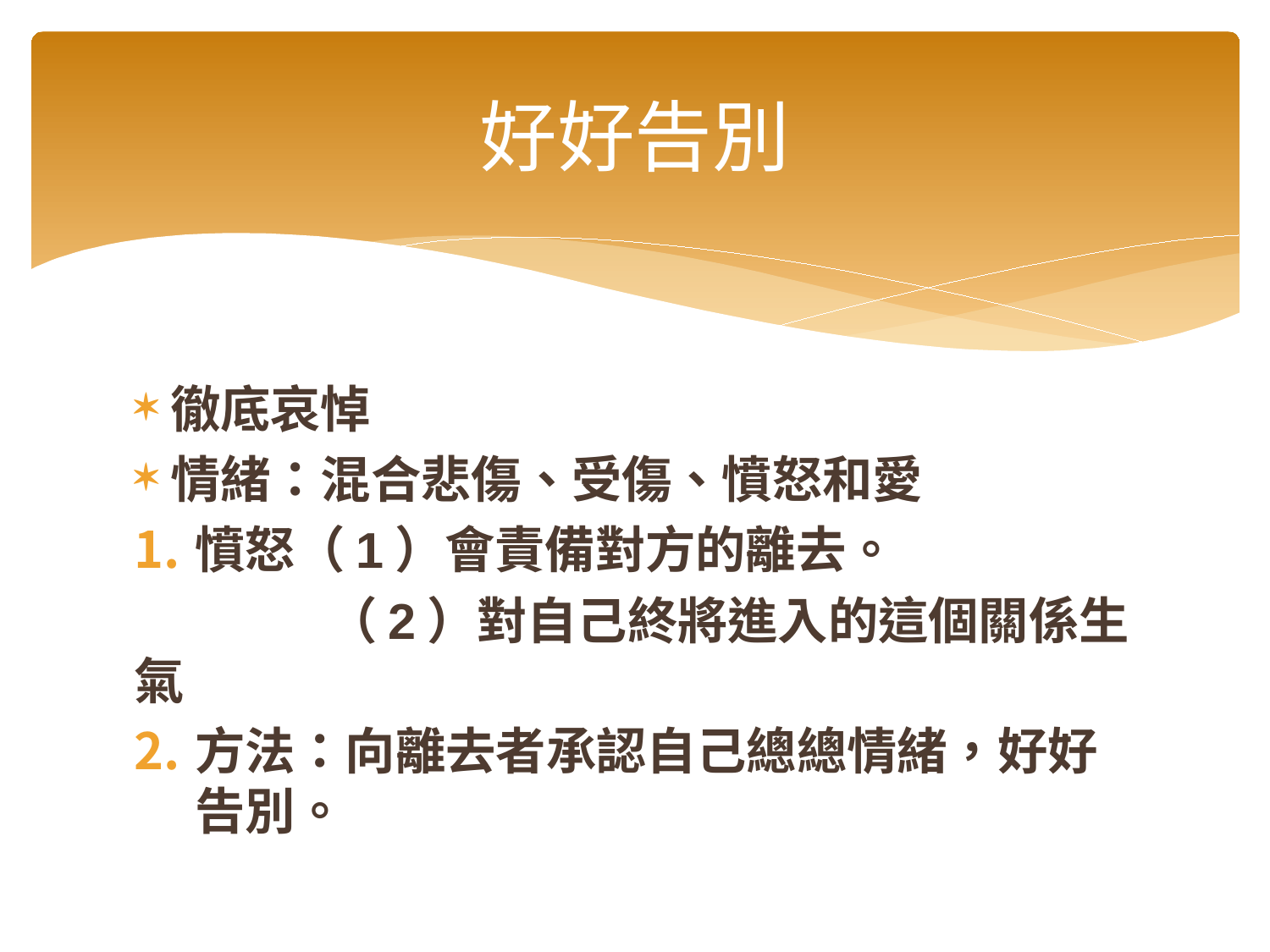

# 好好告別
徹底哀悼
情緒：混合悲傷、受傷、憤怒和愛
憤怒（1）會責備對方的離去。
                （2）對自己終將進入的這個關係生氣
方法：向離去者承認自己總總情緒，好好告別。